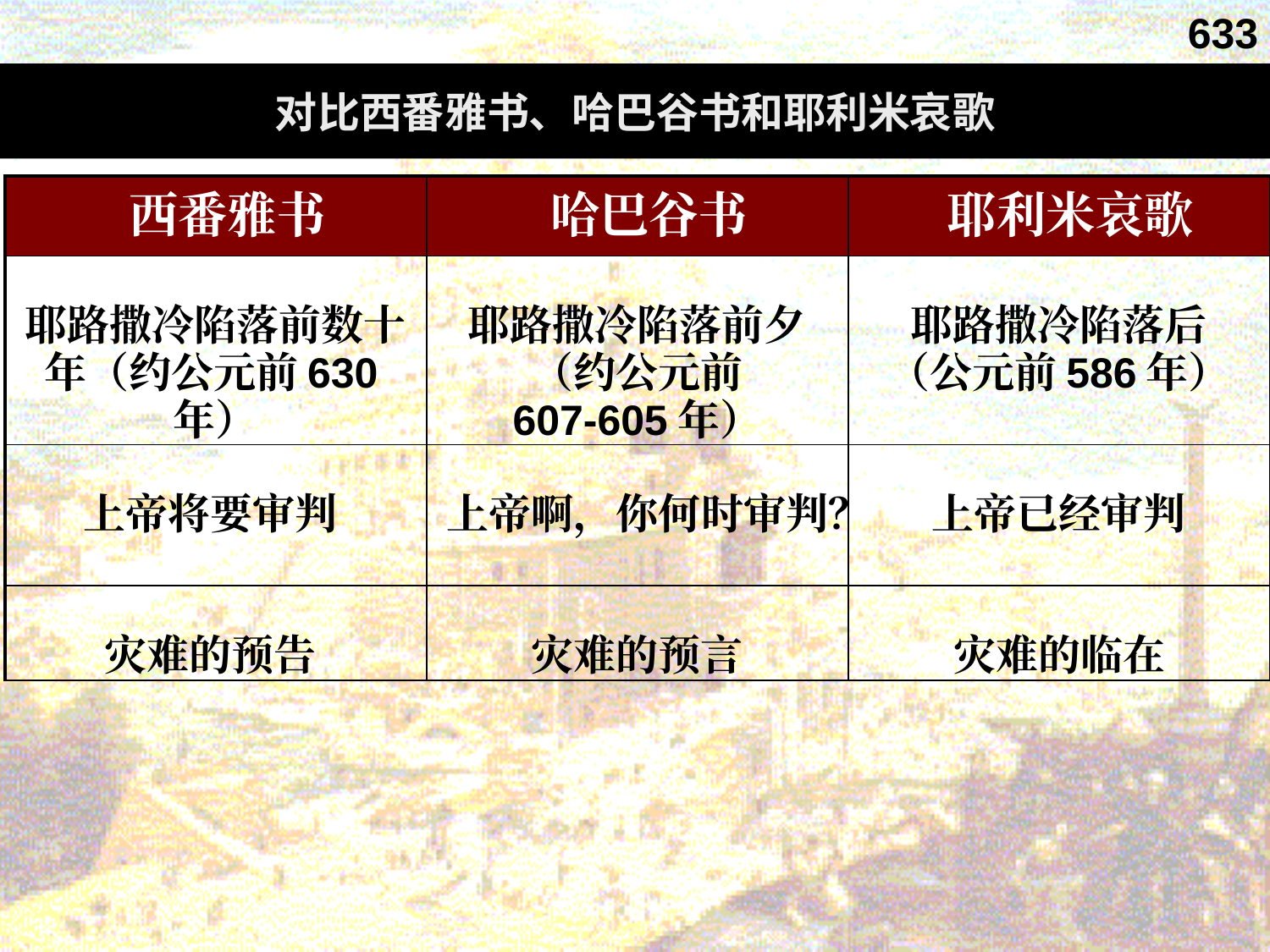

633
对比西番雅书、哈巴谷书和耶利米哀歌
| 西番雅书 | 哈巴谷书 | 耶利米哀歌 |
| --- | --- | --- |
| 耶路撒冷陷落前数十年（约公元前630年） | 耶路撒冷陷落前夕（约公元前 607-605年） | 耶路撒冷陷落后 （公元前586年） |
| 上帝将要审判 | 上帝啊，你何时审判？ | 上帝已经审判 |
| 灾难的预告 | 灾难的预言 | 灾难的临在 |